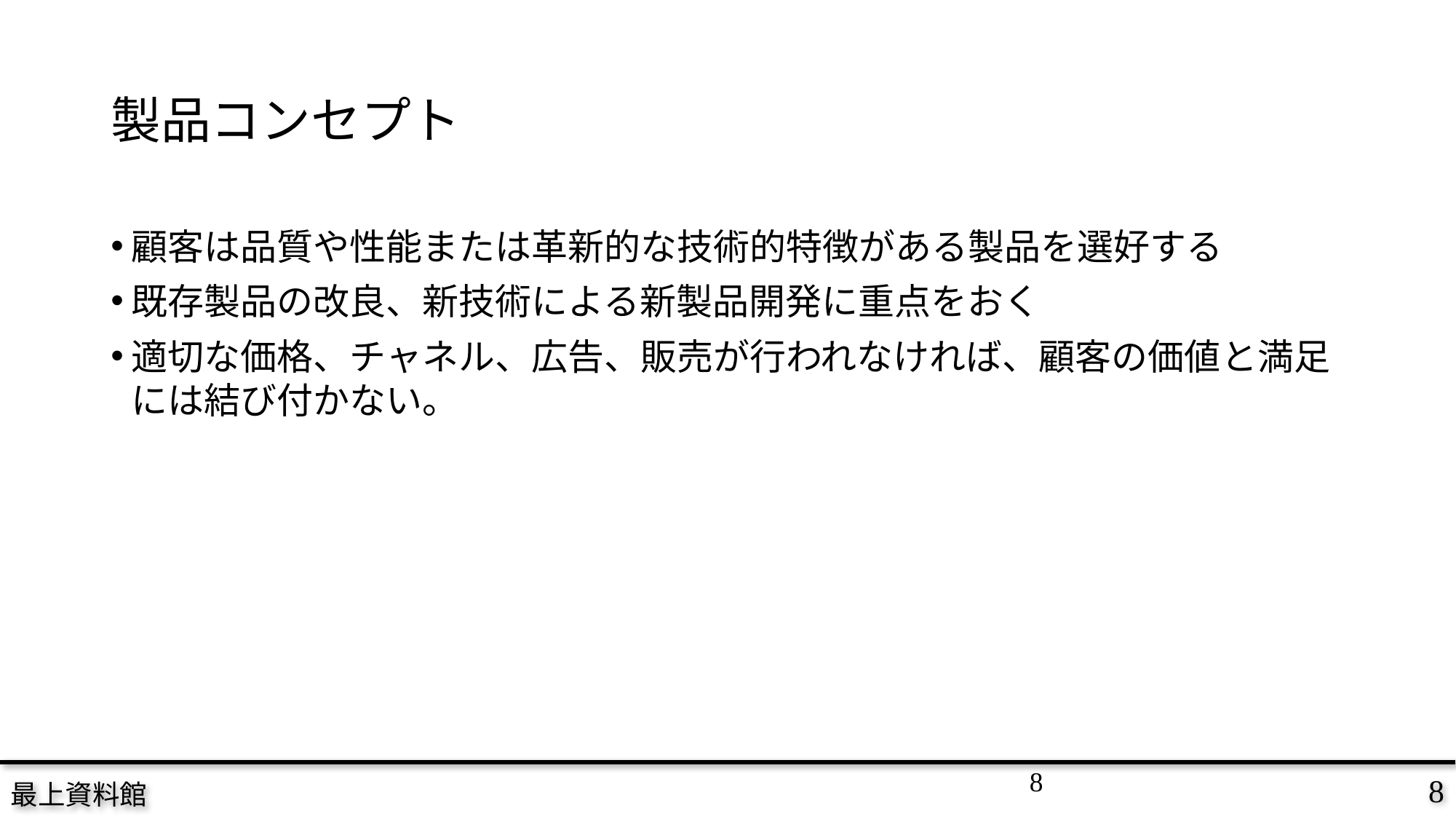

# 製品コンセプト
顧客は品質や性能または革新的な技術的特徴がある製品を選好する
既存製品の改良、新技術による新製品開発に重点をおく
適切な価格、チャネル、広告、販売が行われなければ、顧客の価値と満足には結び付かない。

8